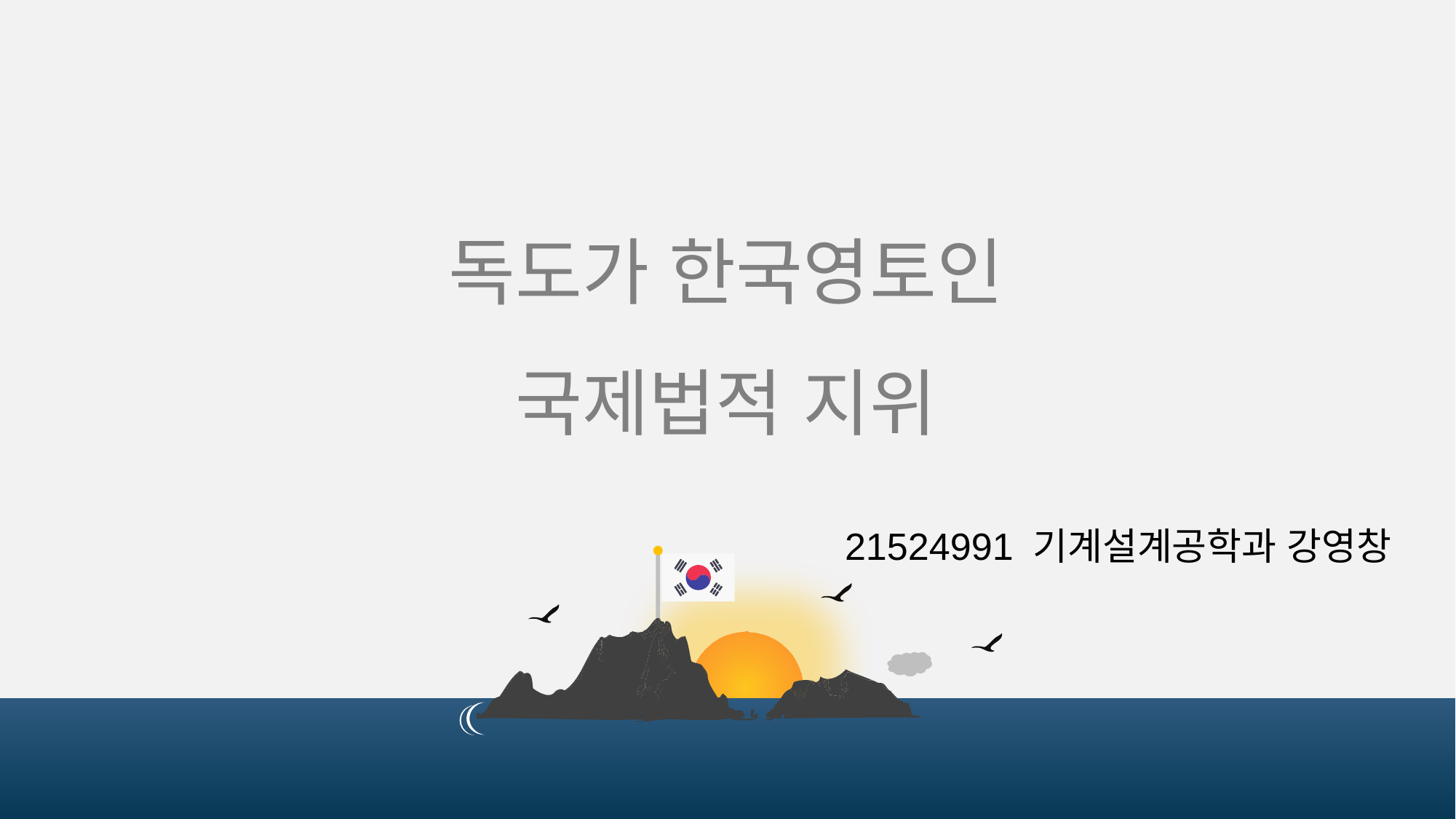

독도가 한국영토인 국제법적 지위
21524991 기계설계공학과 강영창